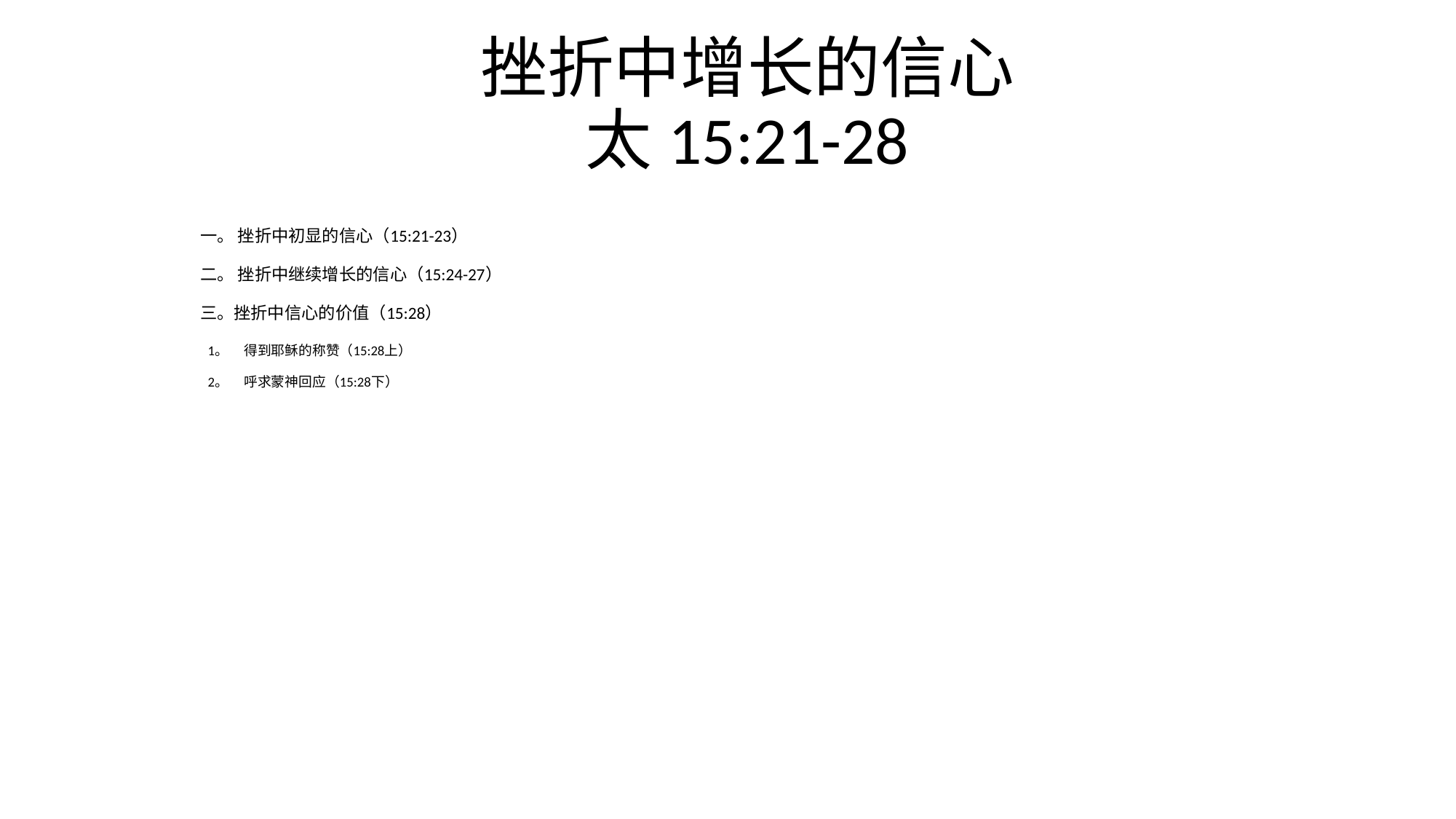

# 挫折中增长的信心 太15:21-28

一。 挫折中初显的信心（15:21-23）

二。 挫折中继续增长的信心（15:24-27）

三。挫折中信心的价值（15:28）

	1。     得到耶稣的称赞（15:28上）

	2。     呼求蒙神回应（15:28下）